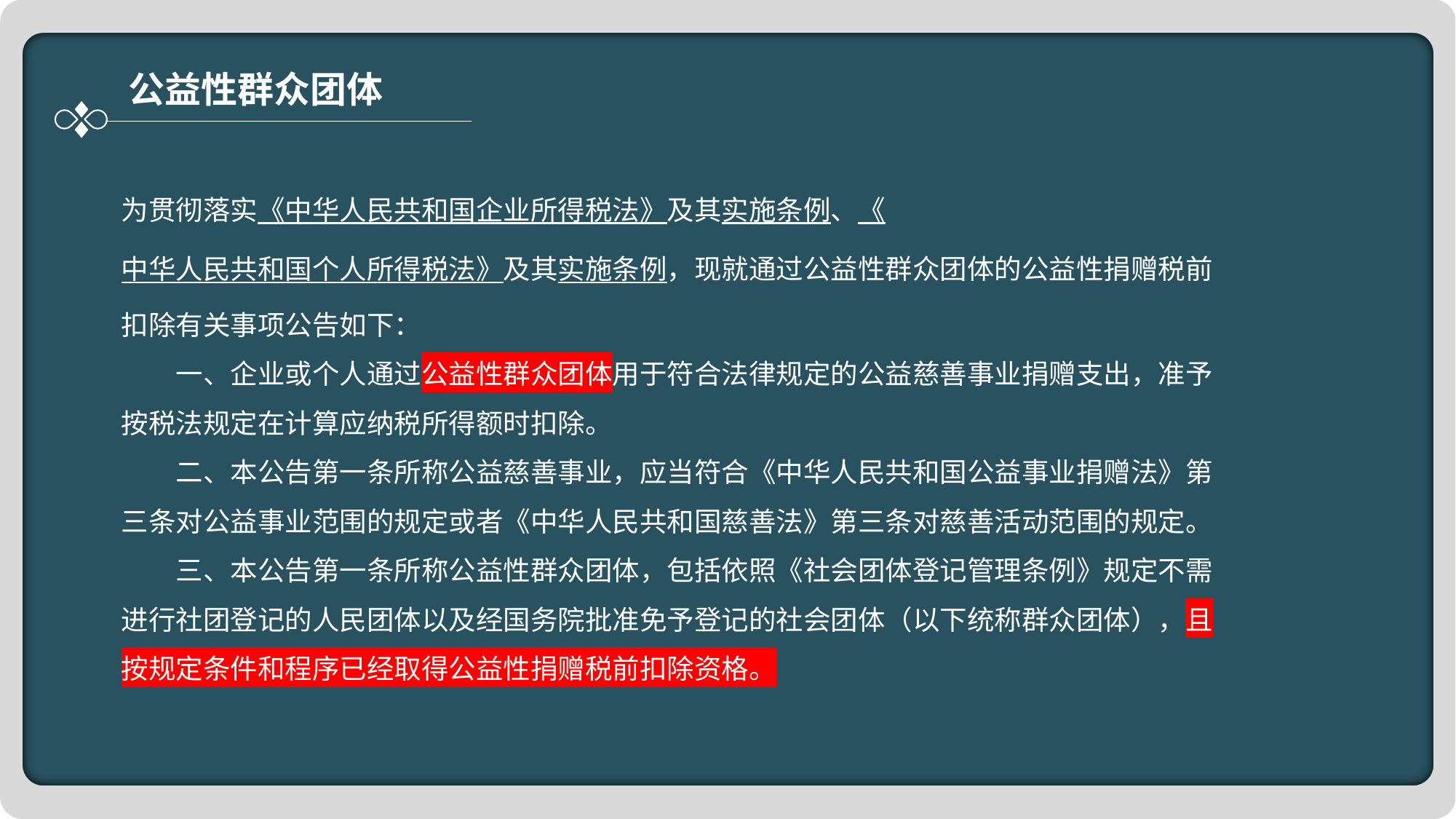

公益性群众团体

为贯彻落实《中华人民共和国企业所得税法》及其实施条例、《中华人民共和国个人所得税法》及其实施条例，现就通过公益性群众团体的公益性捐赠税前扣除有关事项公告如下：
　　一、企业或个人通过公益性群众团体用于符合法律规定的公益慈善事业捐赠支出，准予按税法规定在计算应纳税所得额时扣除。
　　二、本公告第一条所称公益慈善事业，应当符合《中华人民共和国公益事业捐赠法》第三条对公益事业范围的规定或者《中华人民共和国慈善法》第三条对慈善活动范围的规定。
　　三、本公告第一条所称公益性群众团体，包括依照《社会团体登记管理条例》规定不需进行社团登记的人民团体以及经国务院批准免予登记的社会团体（以下统称群众团体），且按规定条件和程序已经取得公益性捐赠税前扣除资格。